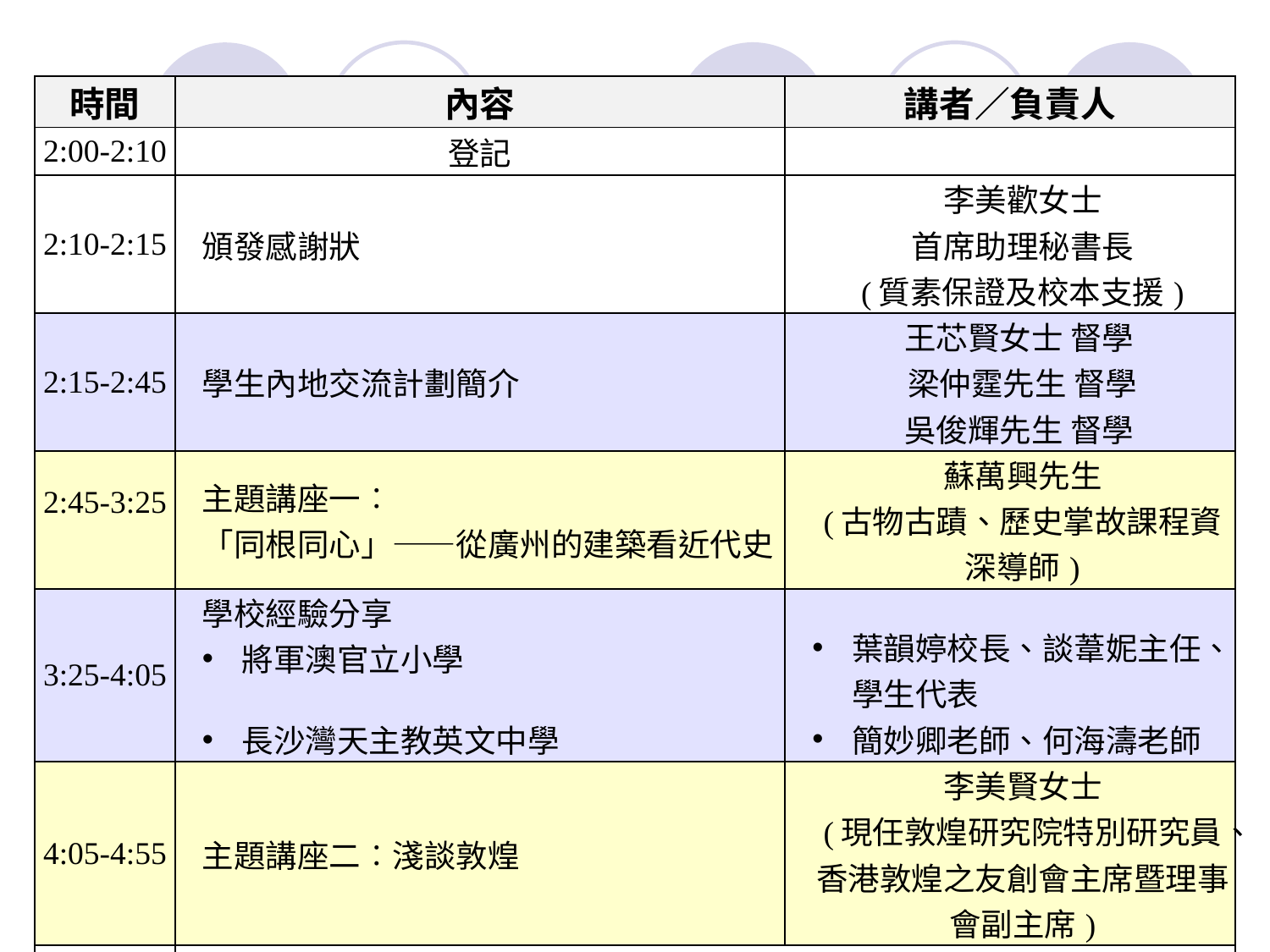

| 時間 | 內容 | 講者／負責人 |
| --- | --- | --- |
| 2:00-2:10 | 登記 |  |
| 2:10-2:15 | 頒發感謝狀 | 李美歡女士 首席助理秘書長 (質素保證及校本支援) |
| 2:15-2:45 | 學生內地交流計劃簡介 | 王芯賢女士 督學 梁仲霆先生 督學 吳俊輝先生 督學 |
| 2:45-3:25 | 主題講座一︰ 「同根同心」——從廣州的建築看近代史 | 蘇萬興先生 (古物古蹟、歷史掌故課程資深導師) |
| 3:25-4:05 | 學校經驗分享 將軍澳官立小學 長沙灣天主教英文中學 | 葉韻婷校長、談葦妮主任、學生代表 簡妙卿老師、何海濤老師 |
| 4:05-4:55 | 主題講座二︰淺談敦煌 | 李美賢女士 (現任敦煌研究院特別研究員、香港敦煌之友創會主席暨理事會副主席) |
| 4:55-5:10 | 問與答 |  |